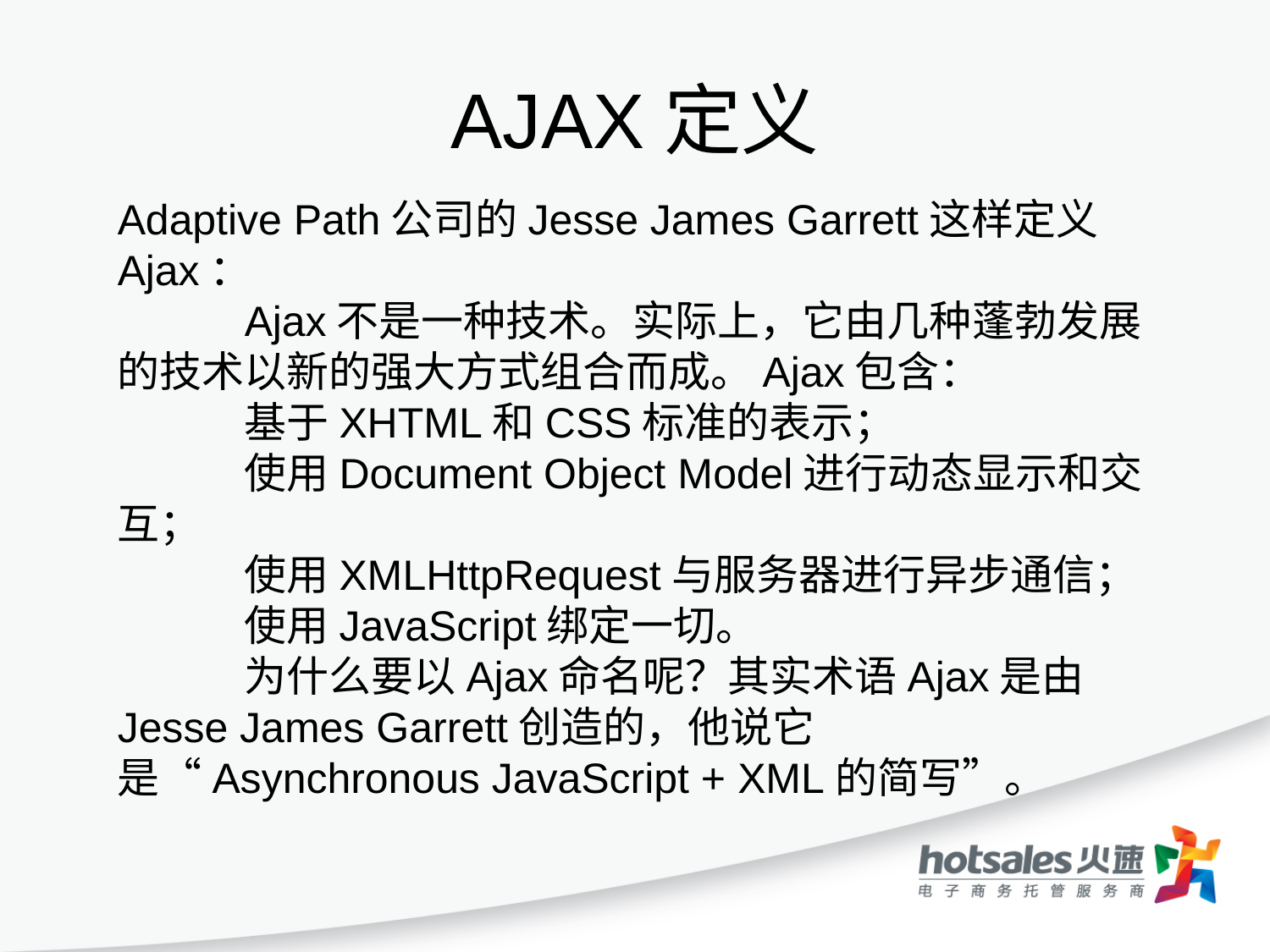

# AJAX定义
Adaptive Path公司的Jesse James Garrett这样定义Ajax：
	Ajax不是一种技术。实际上，它由几种蓬勃发展的技术以新的强大方式组合而成。Ajax包含：
	基于XHTML和CSS标准的表示； 
	使用Document Object Model进行动态显示和交互； 
	使用XMLHttpRequest与服务器进行异步通信； 
	使用JavaScript绑定一切。 
	为什么要以Ajax命名呢？其实术语Ajax是由Jesse James Garrett创造的，他说它是“Asynchronous JavaScript + XML的简写”。